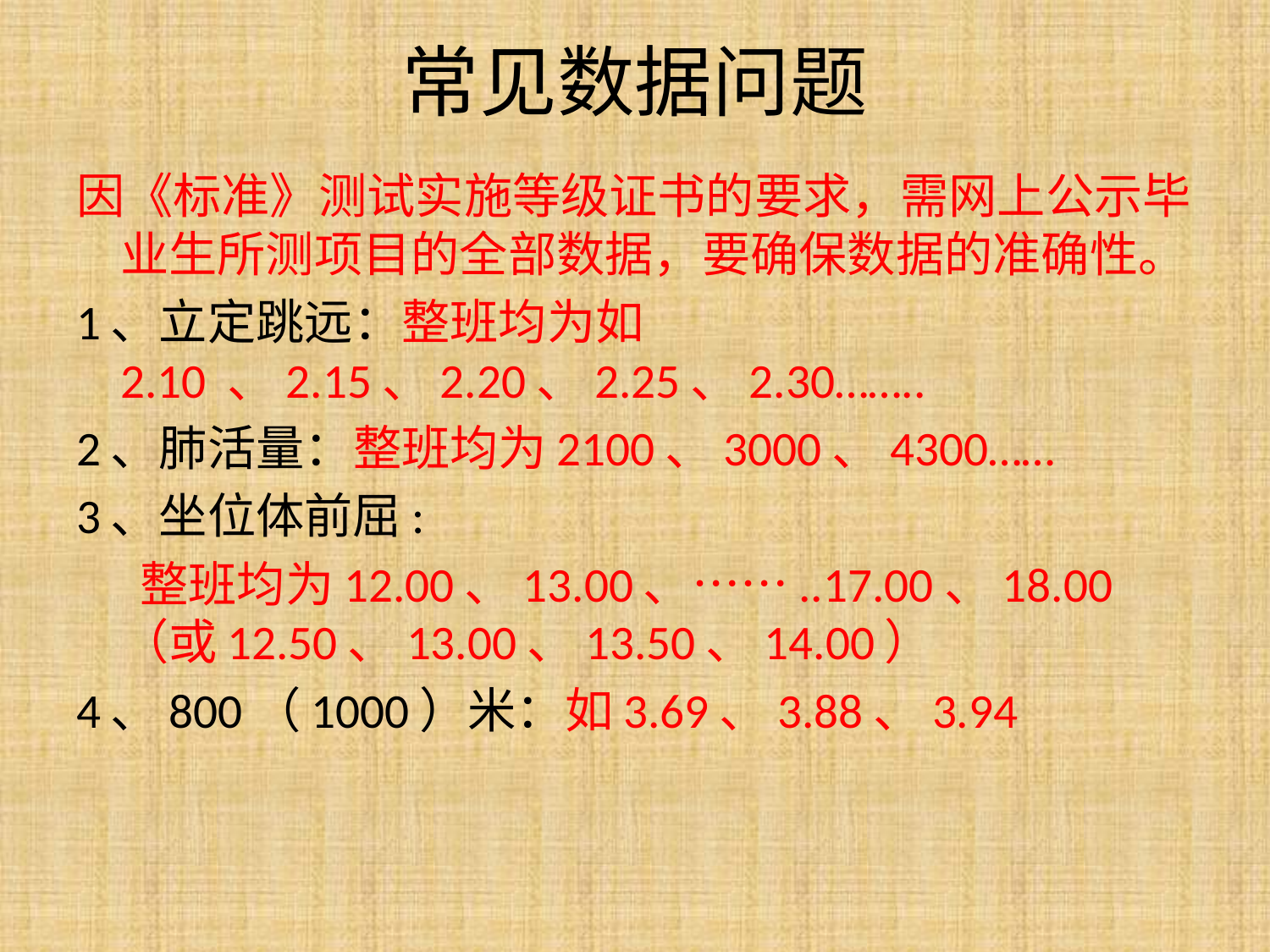

# 常见数据问题
因《标准》测试实施等级证书的要求，需网上公示毕业生所测项目的全部数据，要确保数据的准确性。
1、立定跳远：整班均为如2.10 、2.15、2.20、2.25、2.30……..
2、肺活量：整班均为2100、3000、4300……
3、坐位体前屈:
     整班均为12.00、13.00、……..17.00、18.00（或12.50、13.00、13.50、14.00）
4、800（1000）米：如3.69、3.88、3.94